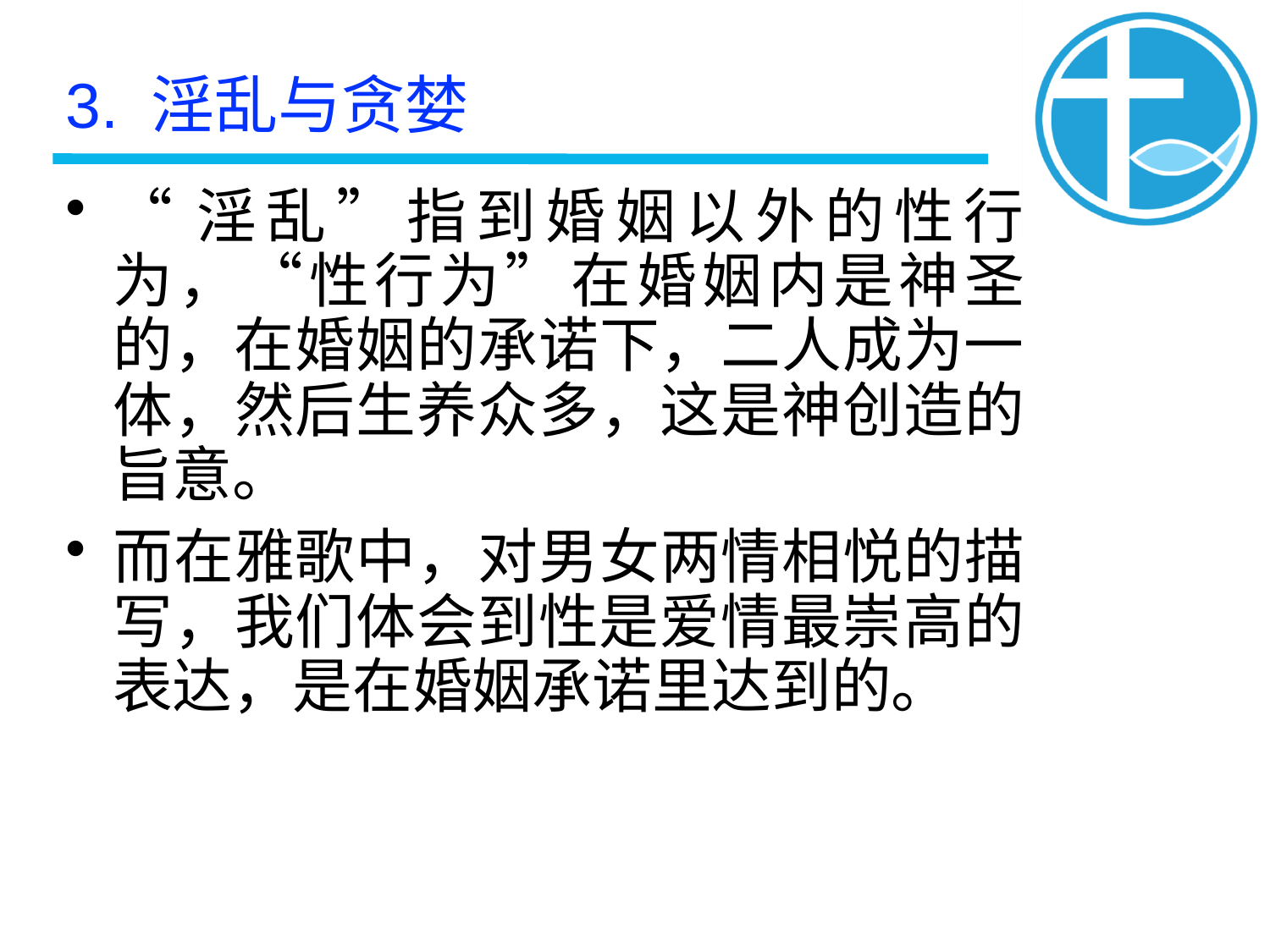

3. 淫乱与贪婪
“淫乱”指到婚姻以外的性行为，“性行为”在婚姻内是神圣的，在婚姻的承诺下，二人成为一体，然后生养众多，这是神创造的旨意。
而在雅歌中，对男女两情相悦的描写，我们体会到性是爱情最崇高的表达，是在婚姻承诺里达到的。